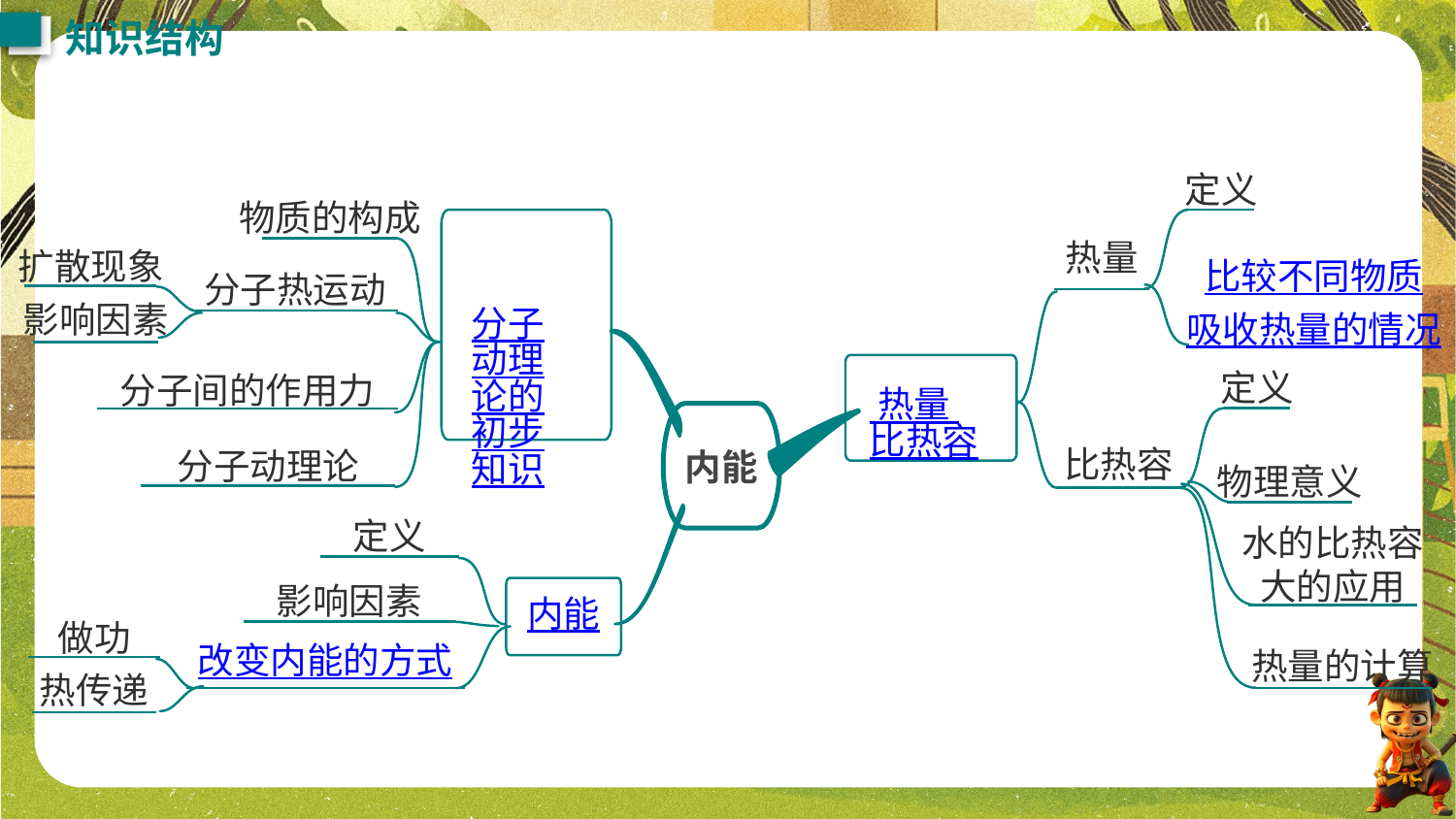

知识结构

定义

物质的构成

分子动理论的初步知识

热量

扩散现象

比较不同物质
吸收热量的情况

分子热运动

影响因素

 热量 比热容

定义

分子间的作用力

内能

分子动理论
内能

比热容

物理意义

定义

水的比热容
大的应用

影响因素

热量的计算
做功

改变内能的方式

热传递